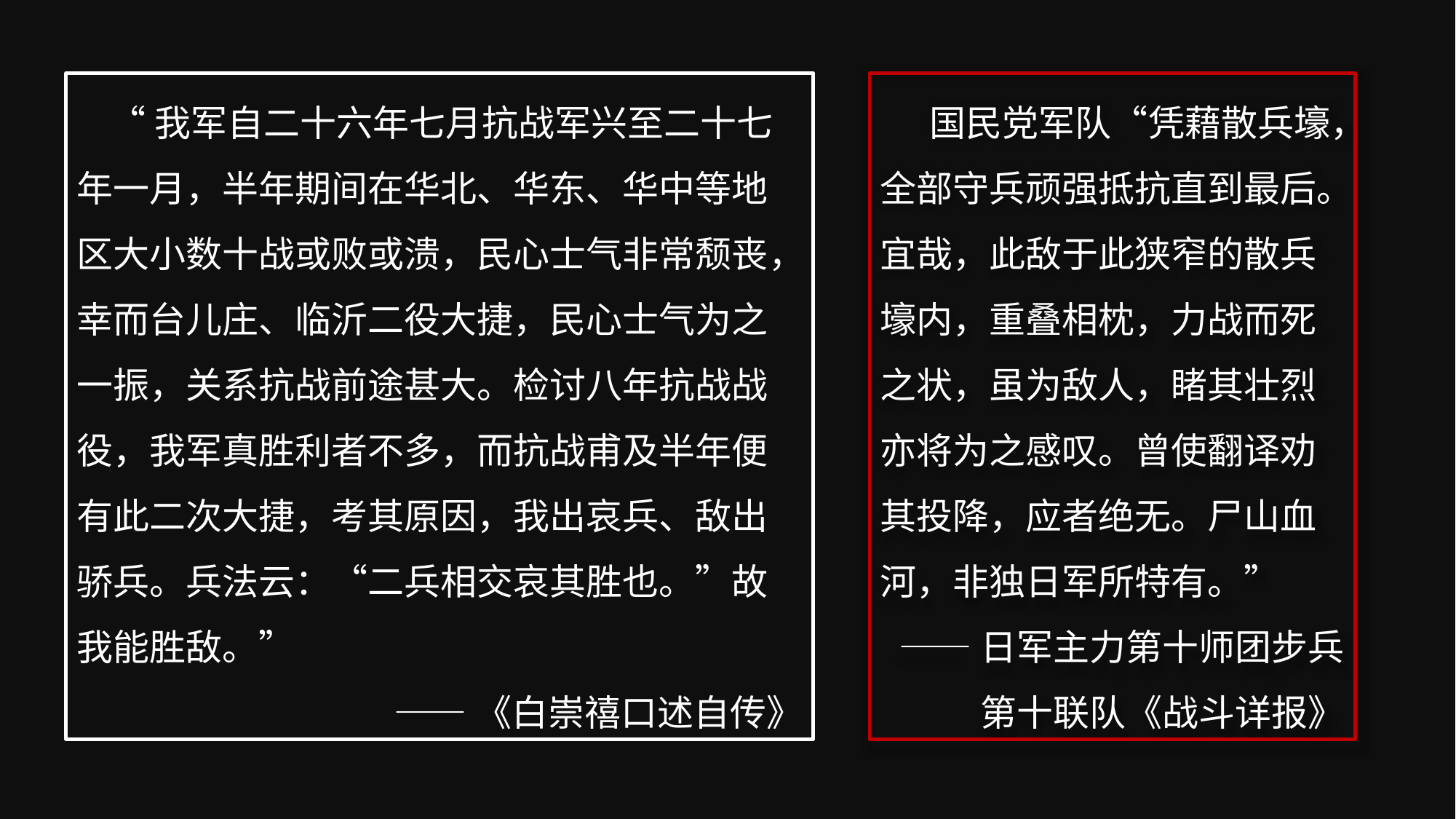

“我军自二十六年七月抗战军兴至二十七年一月，半年期间在华北、华东、华中等地区大小数十战或败或溃，民心士气非常颓丧，幸而台儿庄、临沂二役大捷，民心士气为之一振，关系抗战前途甚大。检讨八年抗战战役，我军真胜利者不多，而抗战甫及半年便有此二次大捷，考其原因，我出哀兵、敌出骄兵。兵法云：“二兵相交哀其胜也。”故我能胜敌。”
——《白崇禧口述自传》
     国民党军队“凭藉散兵壕，全部守兵顽强抵抗直到最后。宜哉，此敌于此狭窄的散兵壕内，重叠相枕，力战而死之状，虽为敌人，睹其壮烈亦将为之感叹。曾使翻译劝其投降，应者绝无。尸山血河，非独日军所特有。”
——日军主力第十师团步兵第十联队《战斗详报》